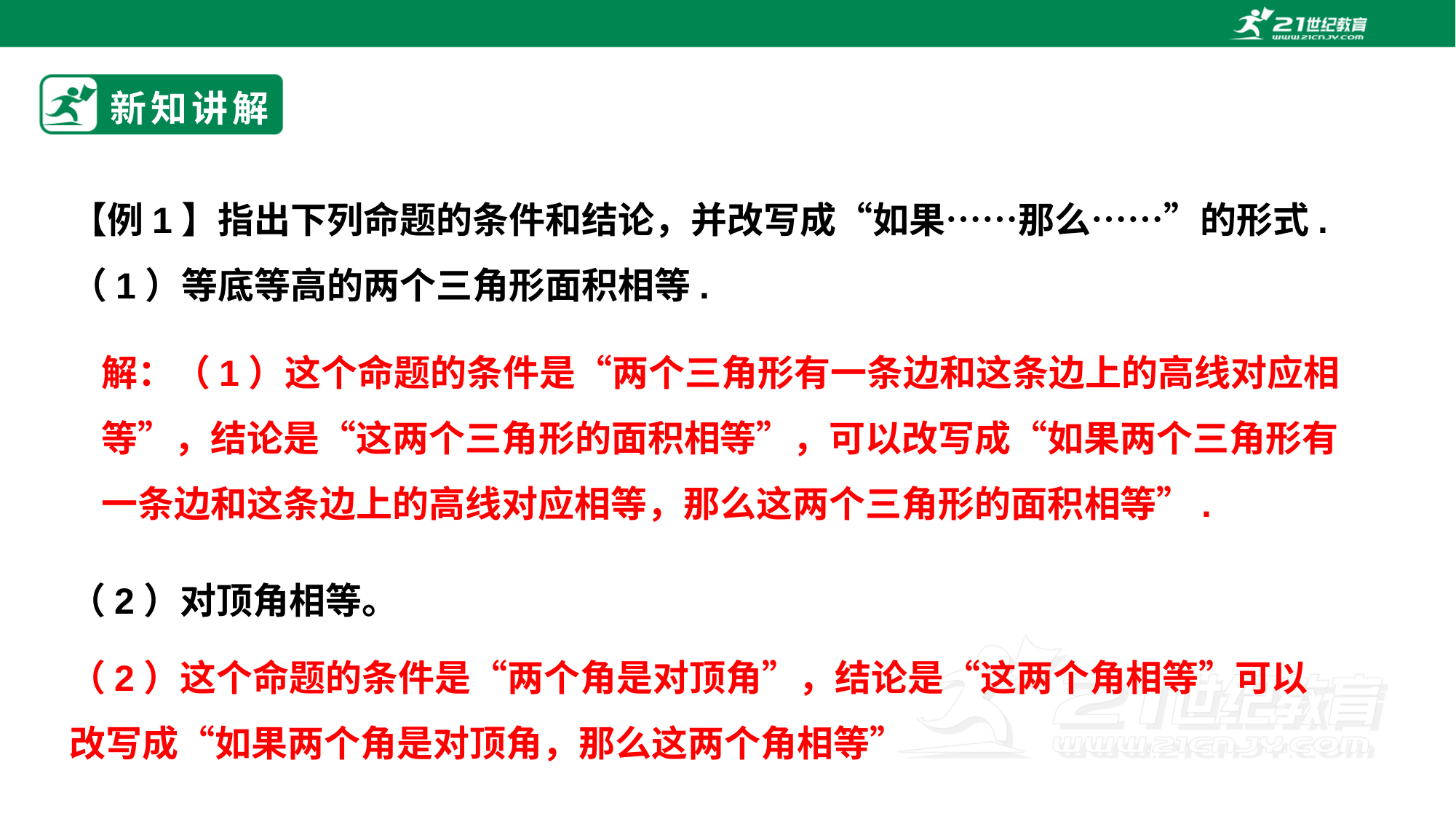

# 新知讲解
【例1】指出下列命题的条件和结论，并改写成“如果……那么……”的形式.
（1）等底等高的两个三角形面积相等.
解：（1）这个命题的条件是“两个三角形有一条边和这条边上的高线对应相等”，结论是“这两个三角形的面积相等”，可以改写成“如果两个三角形有一条边和这条边上的高线对应相等，那么这两个三角形的面积相等”.
（2）对顶角相等。
（2）这个命题的条件是“两个角是对顶角”，结论是“这两个角相等”可以改写成“如果两个角是对顶角，那么这两个角相等”